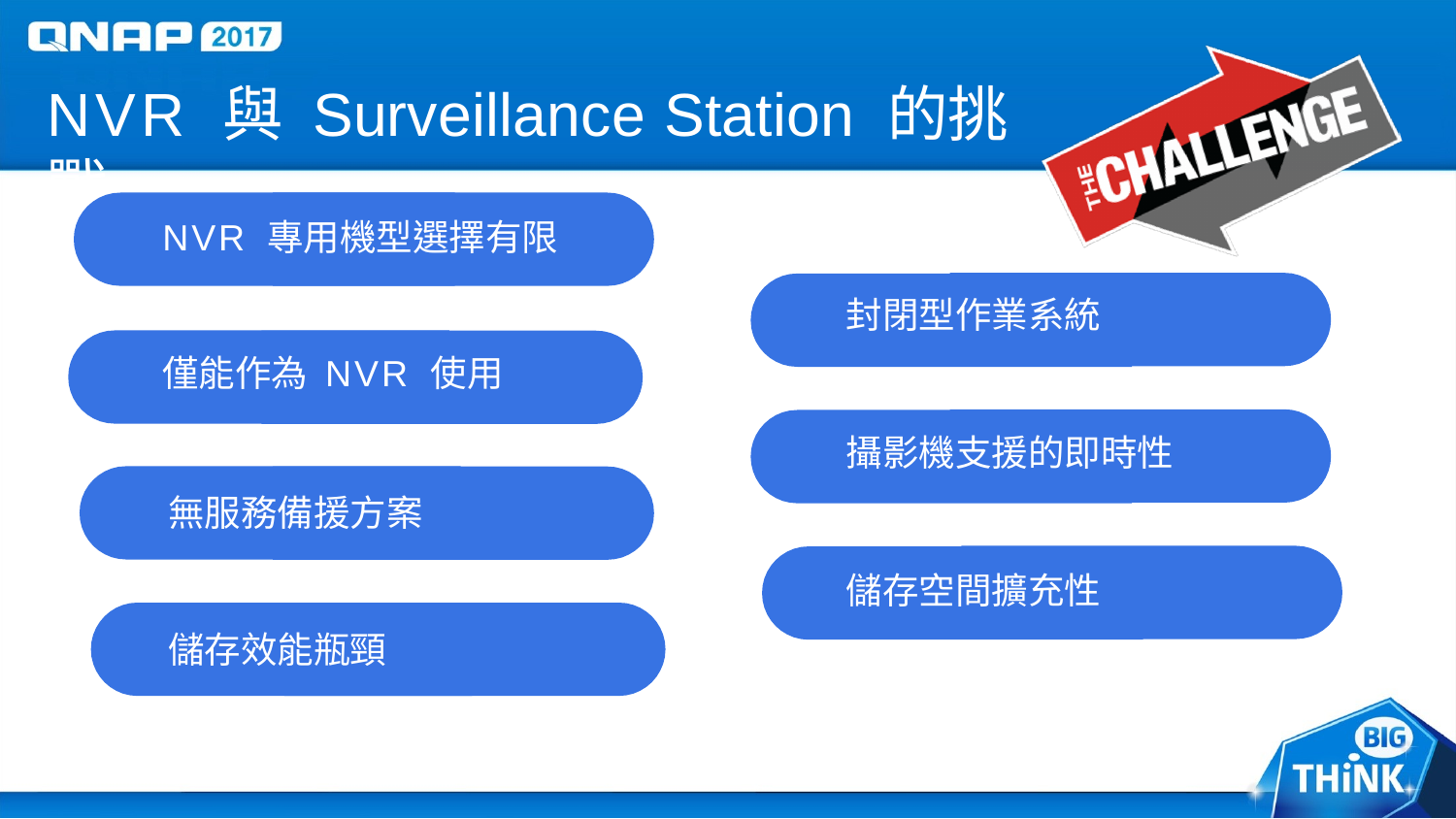

# NVR 與 Surveillance Station 的挑戰

NVR 專用機型選擇有限
封閉型作業系統
僅能作為NVR 使用
攝影機支援的即時性
無服務備援方案
儲存空間擴充性
儲存效能瓶頸